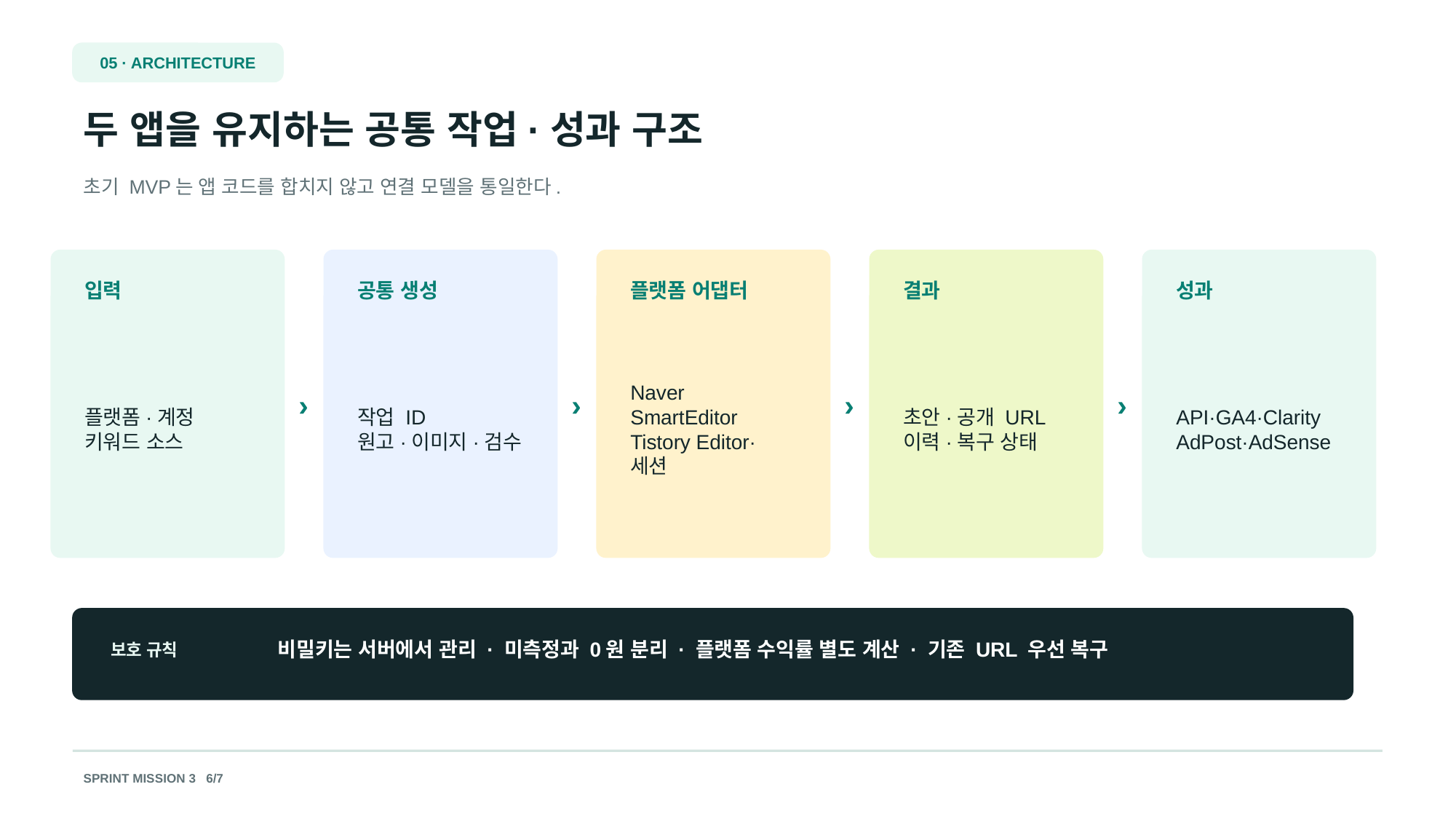

05 · ARCHITECTURE
두 앱을 유지하는 공통 작업·성과 구조
초기 MVP는 앱 코드를 합치지 않고 연결 모델을 통일한다.

입력
공통 생성
플랫폼 어댑터
결과
성과
플랫폼·계정
키워드 소스
작업 ID
원고·이미지·검수
Naver SmartEditor
Tistory Editor·세션
초안·공개 URL
이력·복구 상태
API·GA4·Clarity
AdPost·AdSense
›
›
›
›

비밀키는 서버에서 관리 · 미측정과 0원 분리 · 플랫폼 수익률 별도 계산 · 기존 URL 우선 복구
보호 규칙

SPRINT MISSION 3   6/7